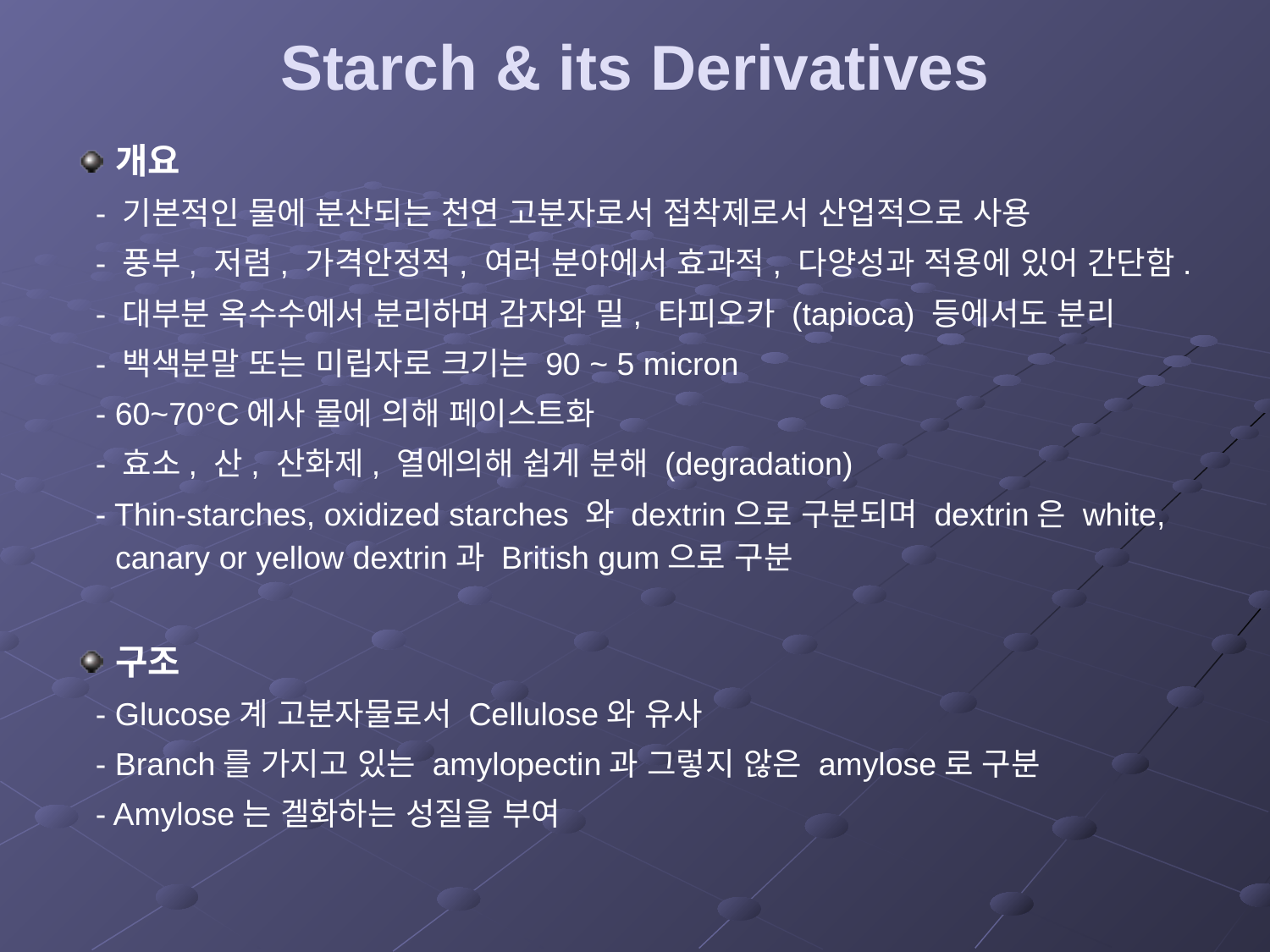

# Starch & its Derivatives
개요
  - 기본적인 물에 분산되는 천연 고분자로서 접착제로서 산업적으로 사용
  - 풍부, 저렴, 가격안정적, 여러 분야에서 효과적, 다양성과 적용에 있어 간단함.
  - 대부분 옥수수에서 분리하며 감자와 밀, 타피오카 (tapioca) 등에서도 분리
  - 백색분말 또는 미립자로 크기는 90 ~ 5 micron
  - 60~70°C에사 물에 의해 페이스트화
  - 효소, 산, 산화제, 열에의해 쉽게 분해 (degradation)
  - Thin-starches, oxidized starches 와 dextrin으로 구분되며 dextrin은 white, canary or yellow dextrin과 British gum으로 구분

구조
  - Glucose계 고분자물로서 Cellulose와 유사
  - Branch를 가지고 있는 amylopectin과 그렇지 않은 amylose로 구분
  - Amylose는 겔화하는 성질을 부여